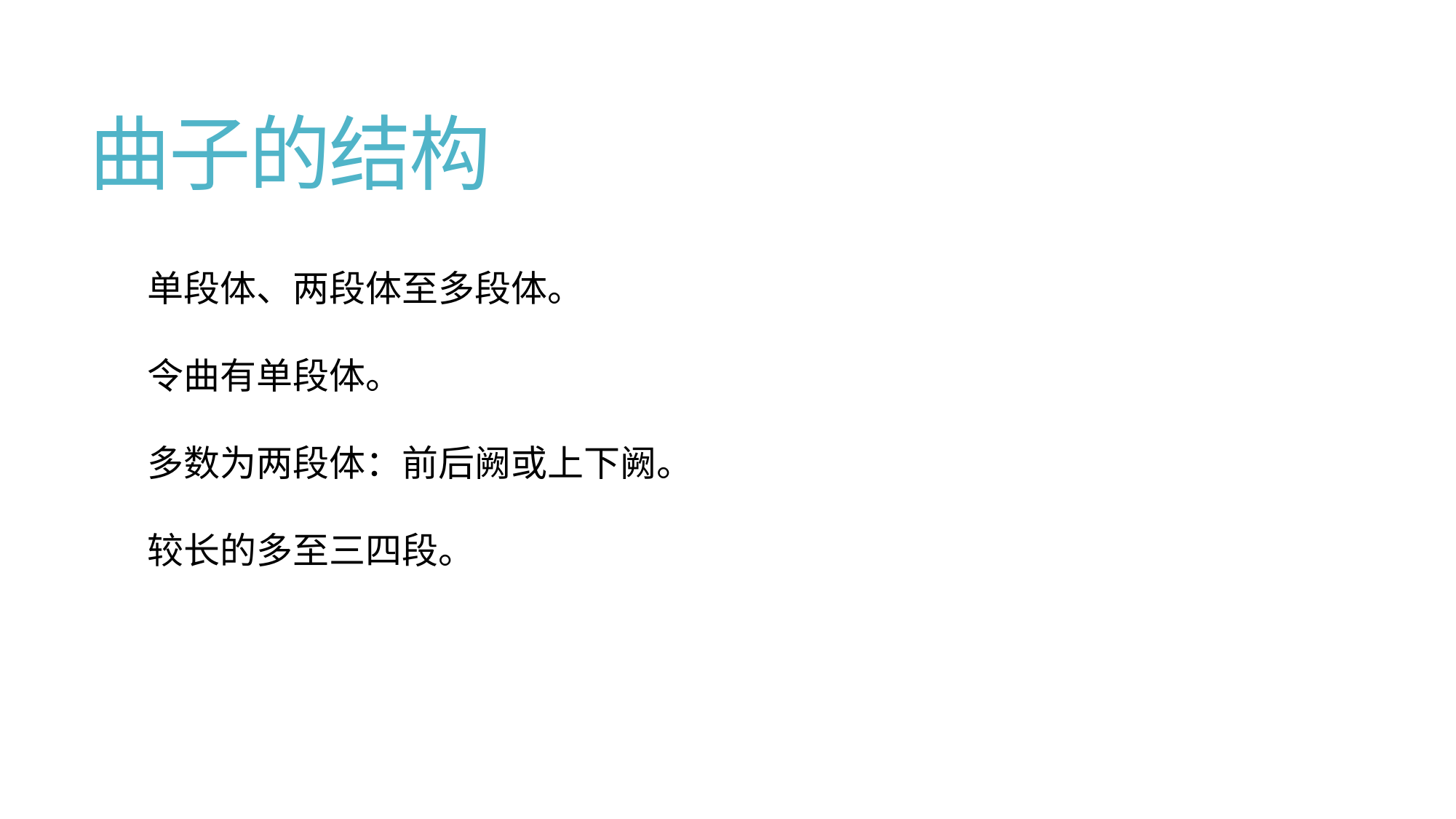

# 曲子的结构
单段体、两段体至多段体。

令曲有单段体。

多数为两段体：前后阙或上下阙。

较长的多至三四段。